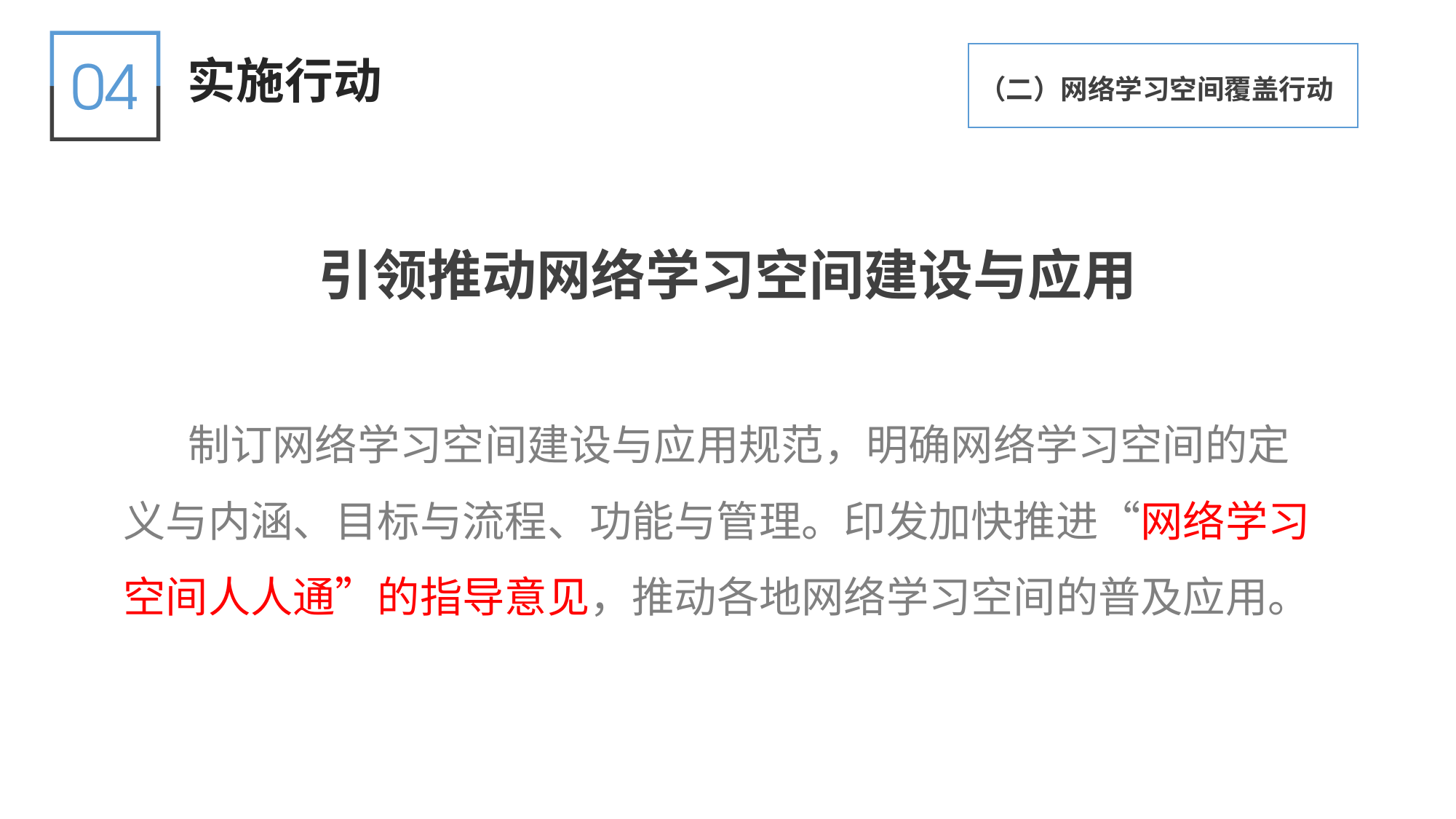

04

实施行动
（二）网络学习空间覆盖行动

引领推动网络学习空间建设与应用
制订网络学习空间建设与应用规范，明确网络学习空间的定义与内涵、目标与流程、功能与管理。印发加快推进“网络学习空间人人通”的指导意见，推动各地网络学习空间的普及应用。